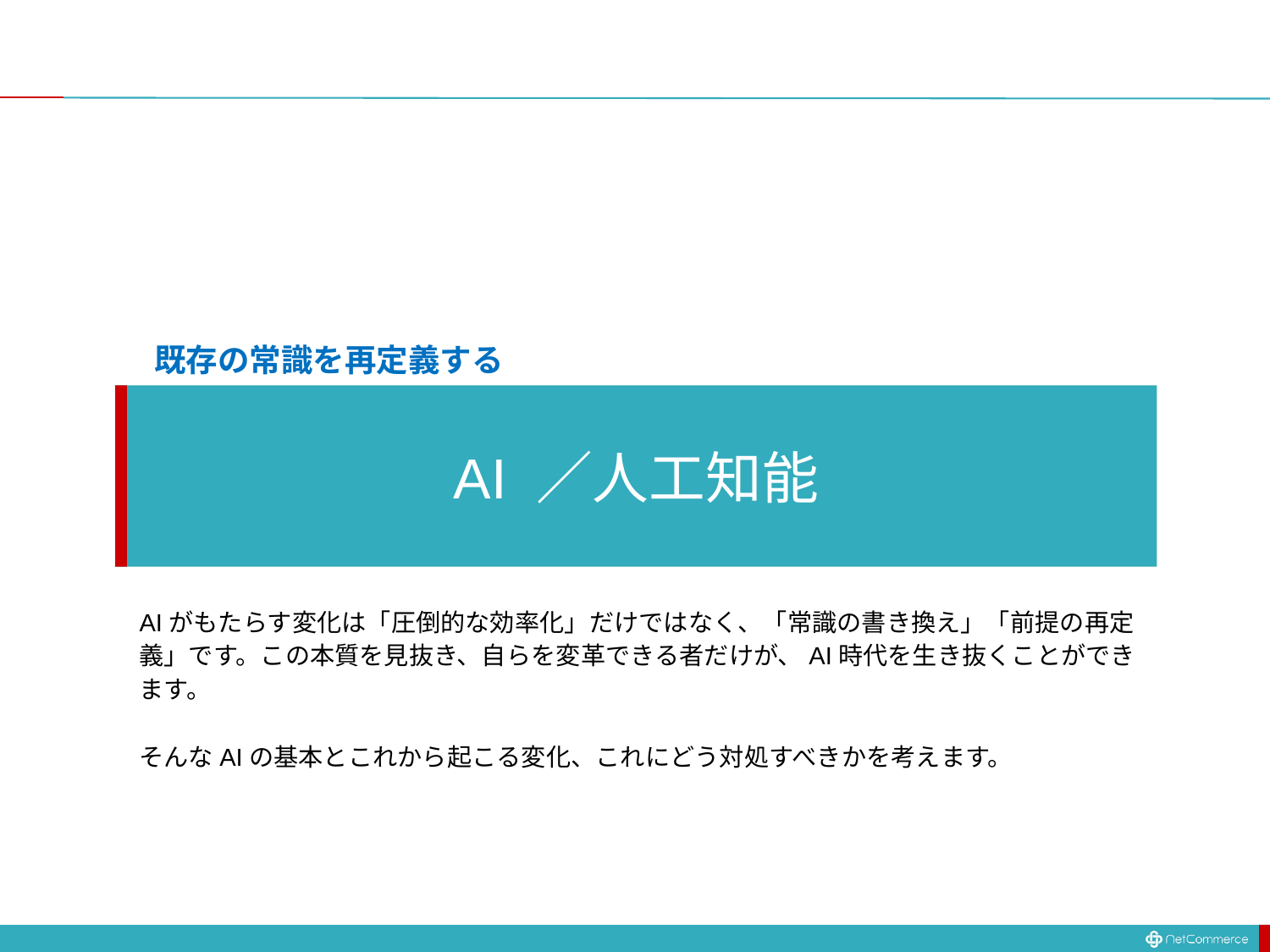

既存の常識を再定義する

AI ／人工知能

AIがもたらす変化は「圧倒的な効率化」だけではなく、「常識の書き換え」「前提の再定義」です。この本質を見抜き、自らを変革できる者だけが、AI時代を生き抜くことができます。

そんなAIの基本とこれから起こる変化、これにどう対処すべきかを考えます。